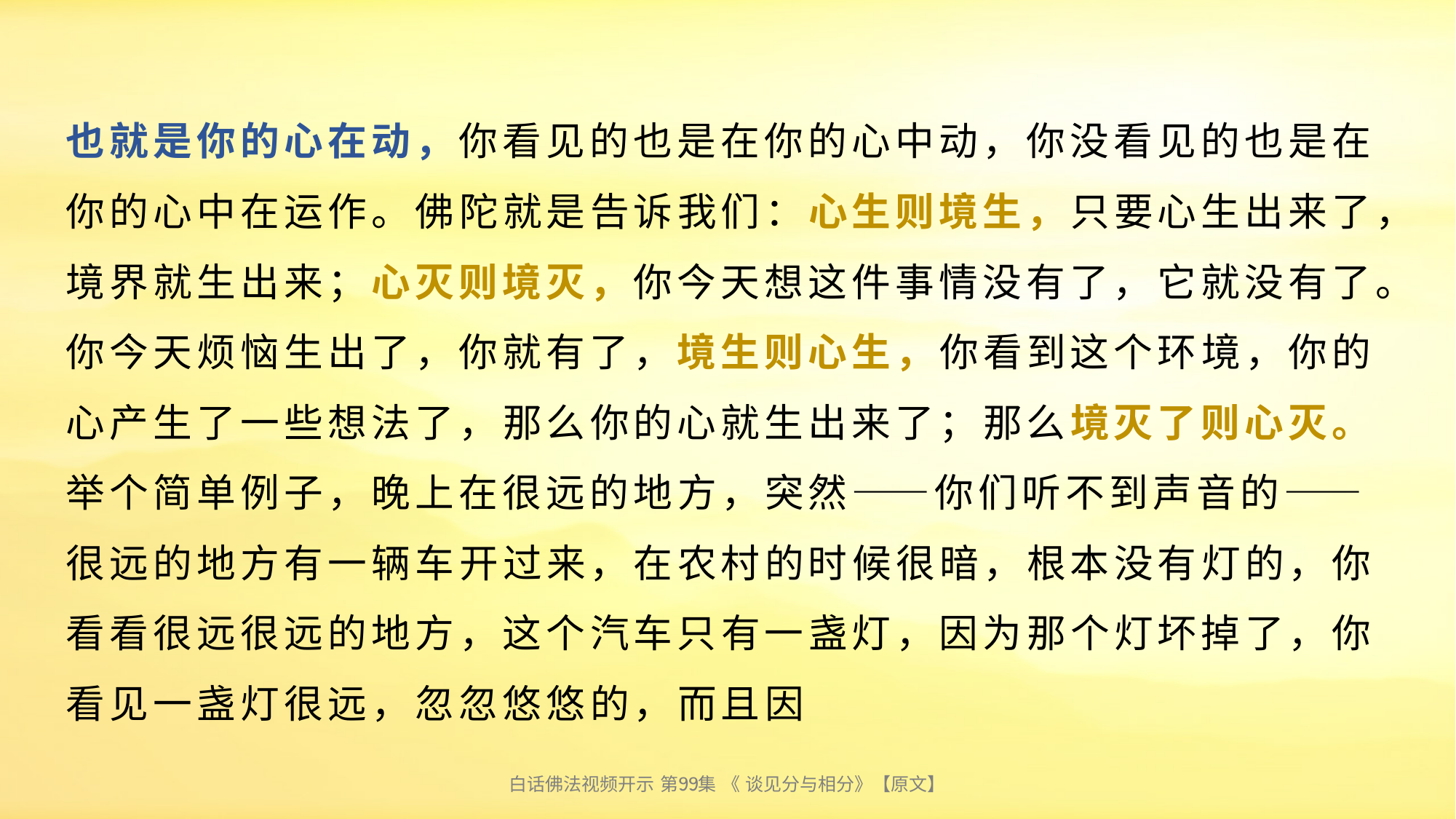

# 也就是你的心在动，你看见的也是在你的心中动，你没看见的也是在你的心中在运作。佛陀就是告诉我们：心生则境生，只要心生出来了，境界就生出来；心灭则境灭，你今天想这件事情没有了，它就没有了。你今天烦恼生出了，你就有了，境生则心生，你看到这个环境，你的心产生了一些想法了，那么你的心就生出来了；那么境灭了则心灭。举个简单例子，晚上在很远的地方，突然——你们听不到声音的——很远的地方有一辆车开过来，在农村的时候很暗，根本没有灯的，你看看很远很远的地方，这个汽车只有一盏灯，因为那个灯坏掉了，你看见一盏灯很远，忽忽悠悠的，而且因
白话佛法视频开示 第99集 《 谈见分与相分》【原文】